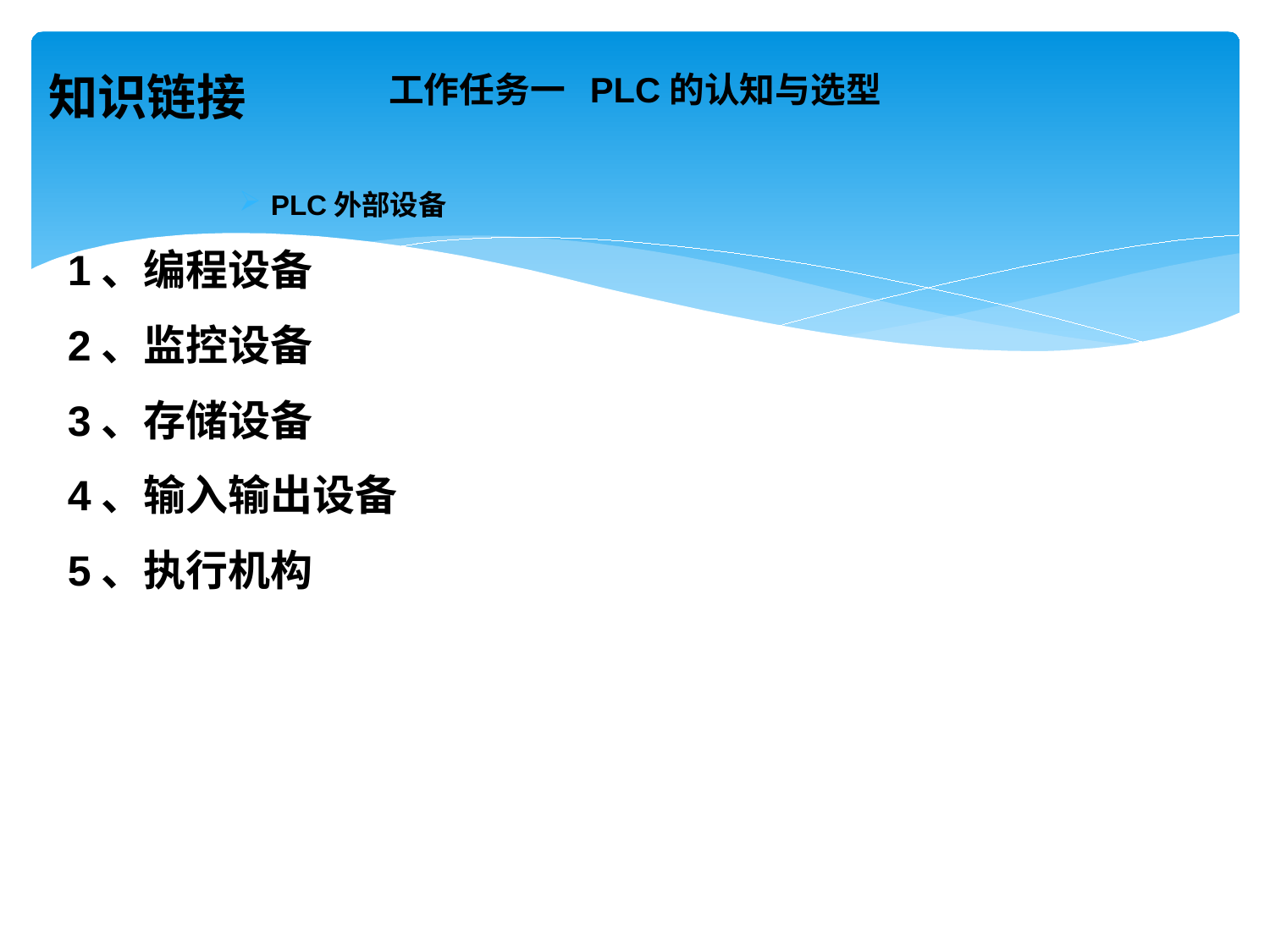

# 工作任务一  PLC的认知与选型
知识链接
PLC外部设备
1、编程设备
2、监控设备
3、存储设备
4、输入输出设备
5、执行机构